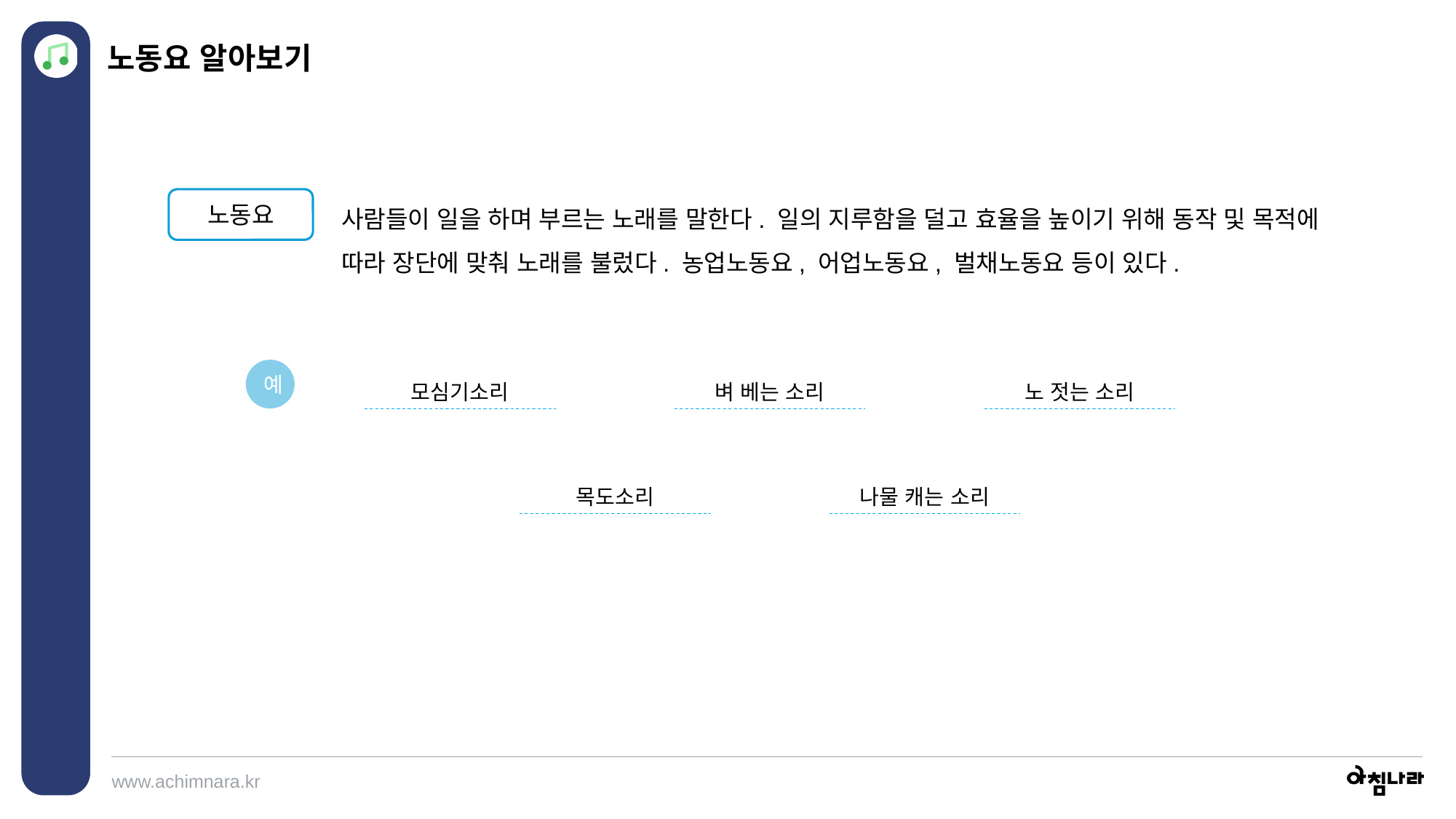

노동요 알아보기
노동요
사람들이 일을 하며 부르는 노래를 말한다. 일의 지루함을 덜고 효율을 높이기 위해 동작 및 목적에 따라 장단에 맞춰 노래를 불렀다. 농업노동요, 어업노동요, 벌채노동요 등이 있다.
예
모심기소리
벼 베는 소리
노 젓는 소리
목도소리
나물 캐는 소리